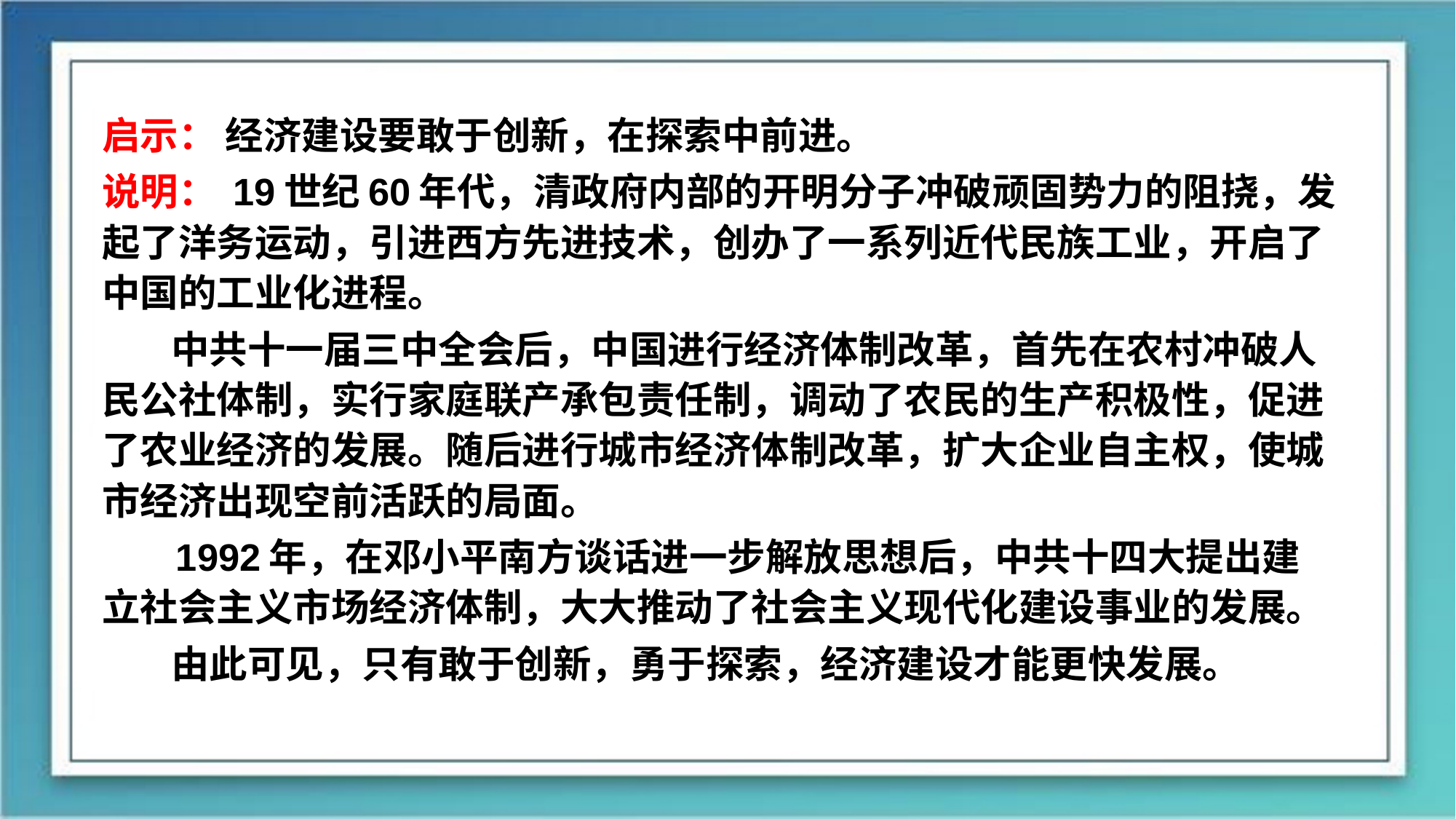

启示： 经济建设要敢于创新，在探索中前进。
说明： 19世纪60年代，清政府内部的开明分子冲破顽固势力的阻挠，发起了洋务运动，引进西方先进技术，创办了一系列近代民族工业，开启了中国的工业化进程。
       中共十一届三中全会后，中国进行经济体制改革，首先在农村冲破人民公社体制，实行家庭联产承包责任制，调动了农民的生产积极性，促进了农业经济的发展。随后进行城市经济体制改革，扩大企业自主权，使城市经济出现空前活跃的局面。
       1992年，在邓小平南方谈话进一步解放思想后，中共十四大提出建立社会主义市场经济体制，大大推动了社会主义现代化建设事业的发展。
       由此可见，只有敢于创新，勇于探索，经济建设才能更快发展。